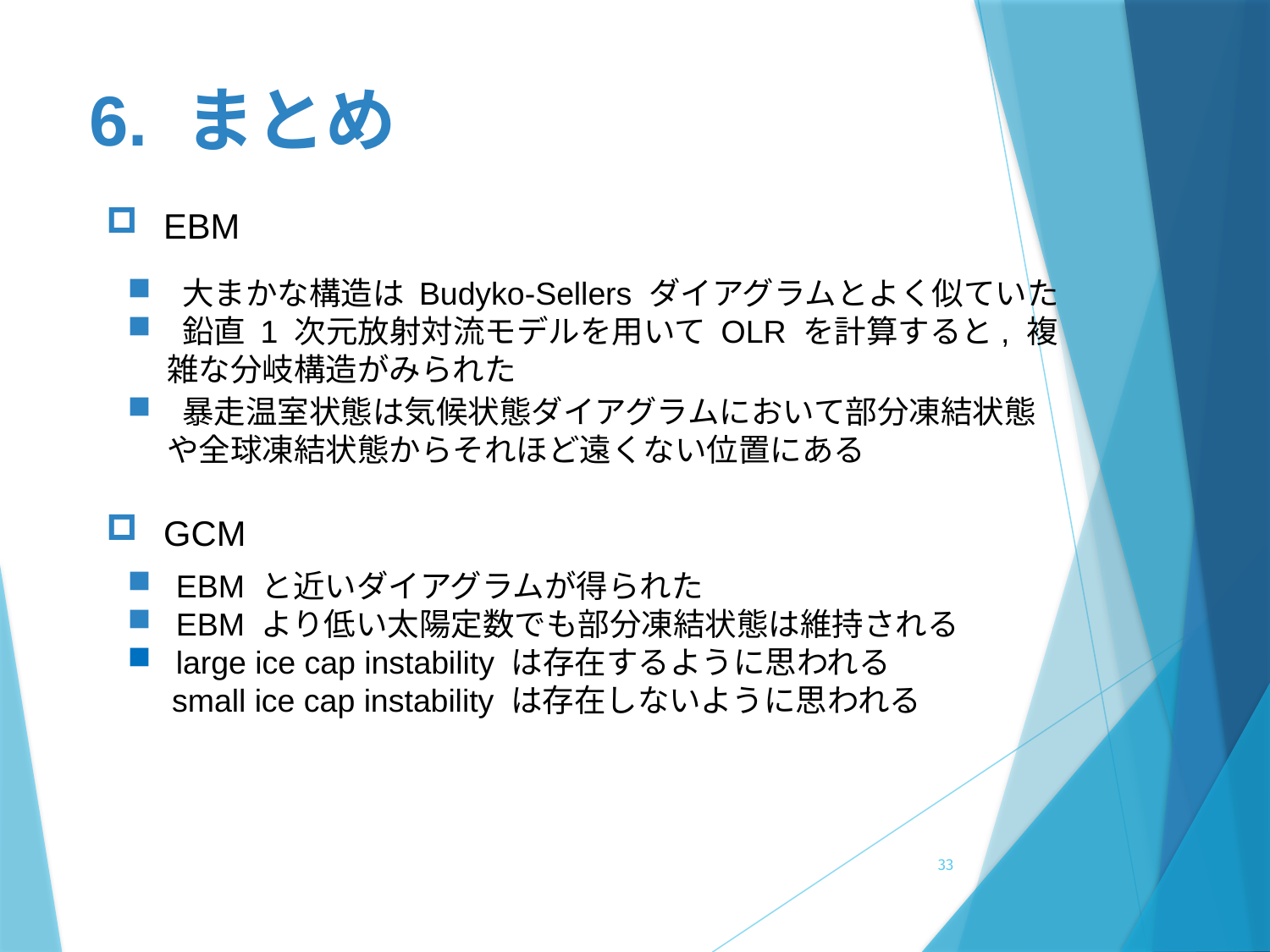

6. まとめ
 EBM

 大まかな構造は Budyko-Sellers ダイアグラムとよく似ていた
 鉛直 1 次元放射対流モデルを用いて OLR を計算すると, 複雑な分岐構造がみられた
 暴走温室状態は気候状態ダイアグラムにおいて部分凍結状態や全球凍結状態からそれほど遠くない位置にある
 GCM

 EBM と近いダイアグラムが得られた
 EBM より低い太陽定数でも部分凍結状態は維持される
 large ice cap instability は存在するように思われる
     small ice cap instability は存在しないように思われる
33